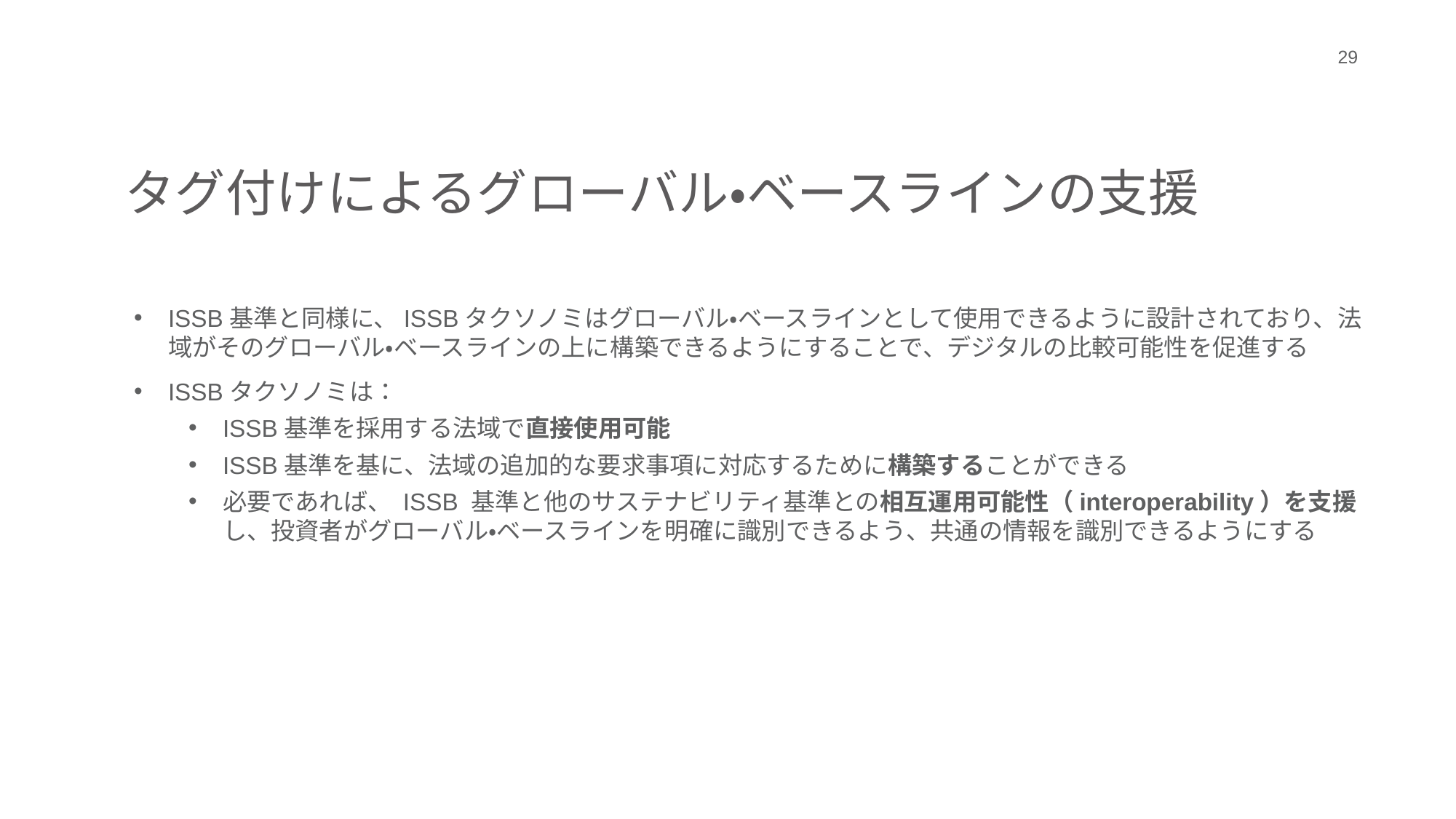

29
タグ付けによるグローバル・ベースラインの支援
ISSB基準と同様に、ISSBタクソノミはグローバル・ベースラインとして使用できるように設計されており、法域がそのグローバル・ベースラインの上に構築できるようにすることで、デジタルの比較可能性を促進する
ISSBタクソノミは：
ISSB基準を採用する法域で直接使用可能
ISSB基準を基に、法域の追加的な要求事項に対応するために構築することができる
必要であれば、 ISSB 基準と他のサステナビリティ基準との相互運用可能性（interoperability）を支援し、投資者がグローバル・ベースラインを明確に識別できるよう、共通の情報を識別できるようにする